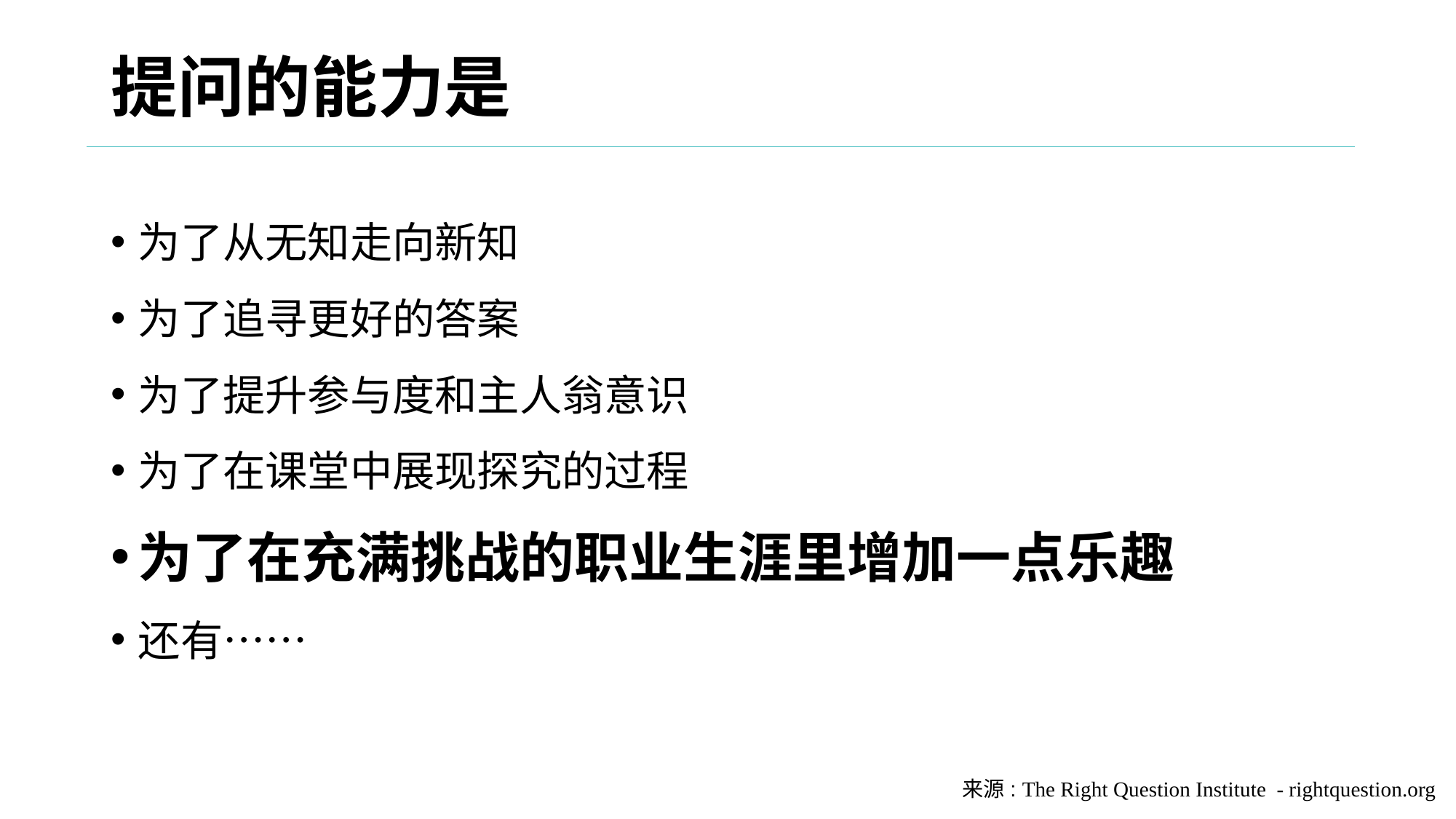

# 提问的能力是
为了从无知走向新知
为了追寻更好的答案
为了提升参与度和主人翁意识
为了在课堂中展现探究的过程
为了在充满挑战的职业生涯里增加一点乐趣
还有……